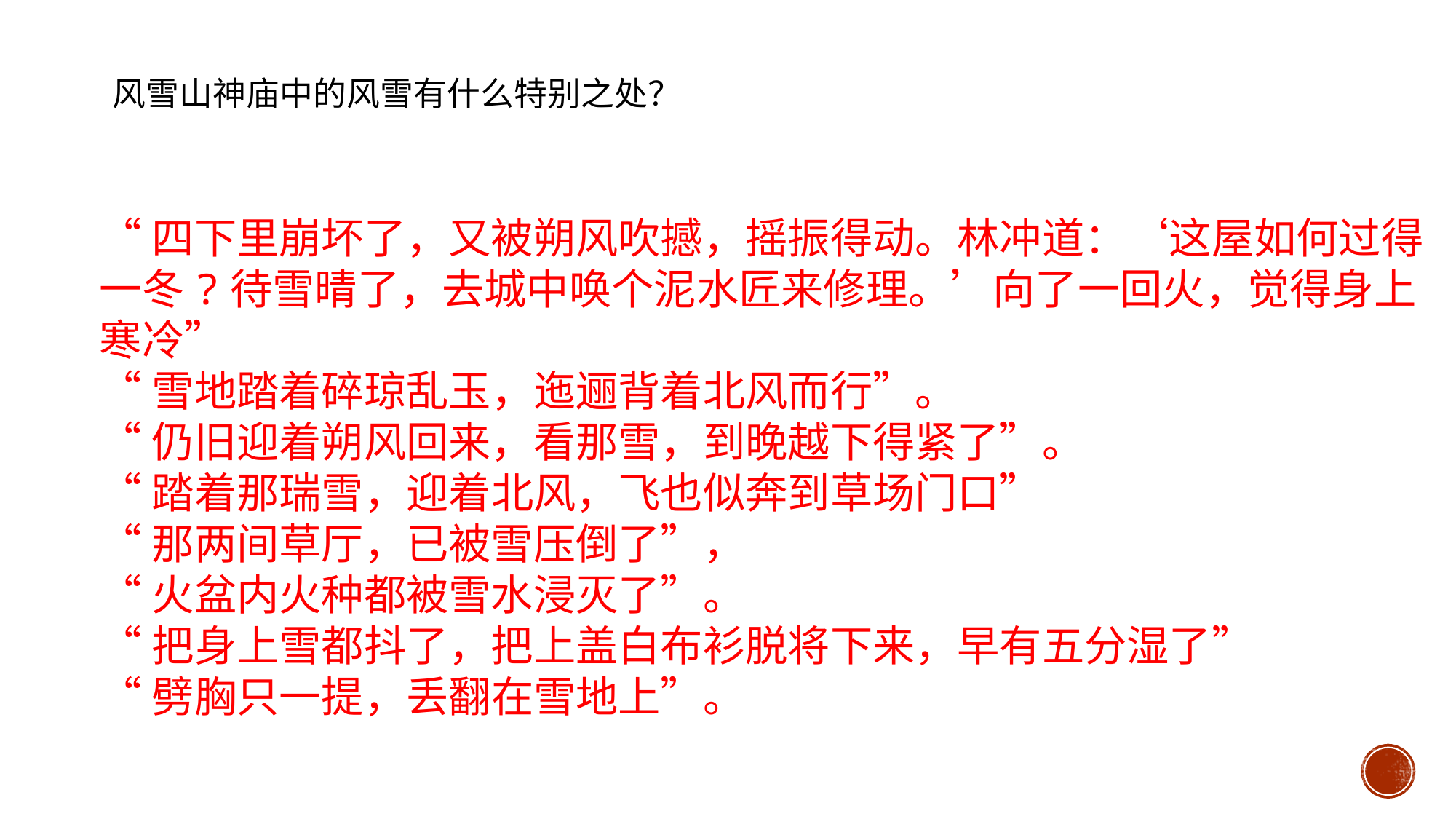

# 风雪山神庙中的风雪有什么特别之处？
“四下里崩坏了，又被朔风吹撼，摇振得动。林冲道：‘这屋如何过得一冬?待雪晴了，去城中唤个泥水匠来修理。’向了一回火，觉得身上寒冷”
“雪地踏着碎琼乱玉，迤逦背着北风而行”。
“仍旧迎着朔风回来，看那雪，到晚越下得紧了”。
“踏着那瑞雪，迎着北风，飞也似奔到草场门口”
“那两间草厅，已被雪压倒了”，
“火盆内火种都被雪水浸灭了”。
“把身上雪都抖了，把上盖白布衫脱将下来，早有五分湿了”
“劈胸只一提，丢翻在雪地上”。